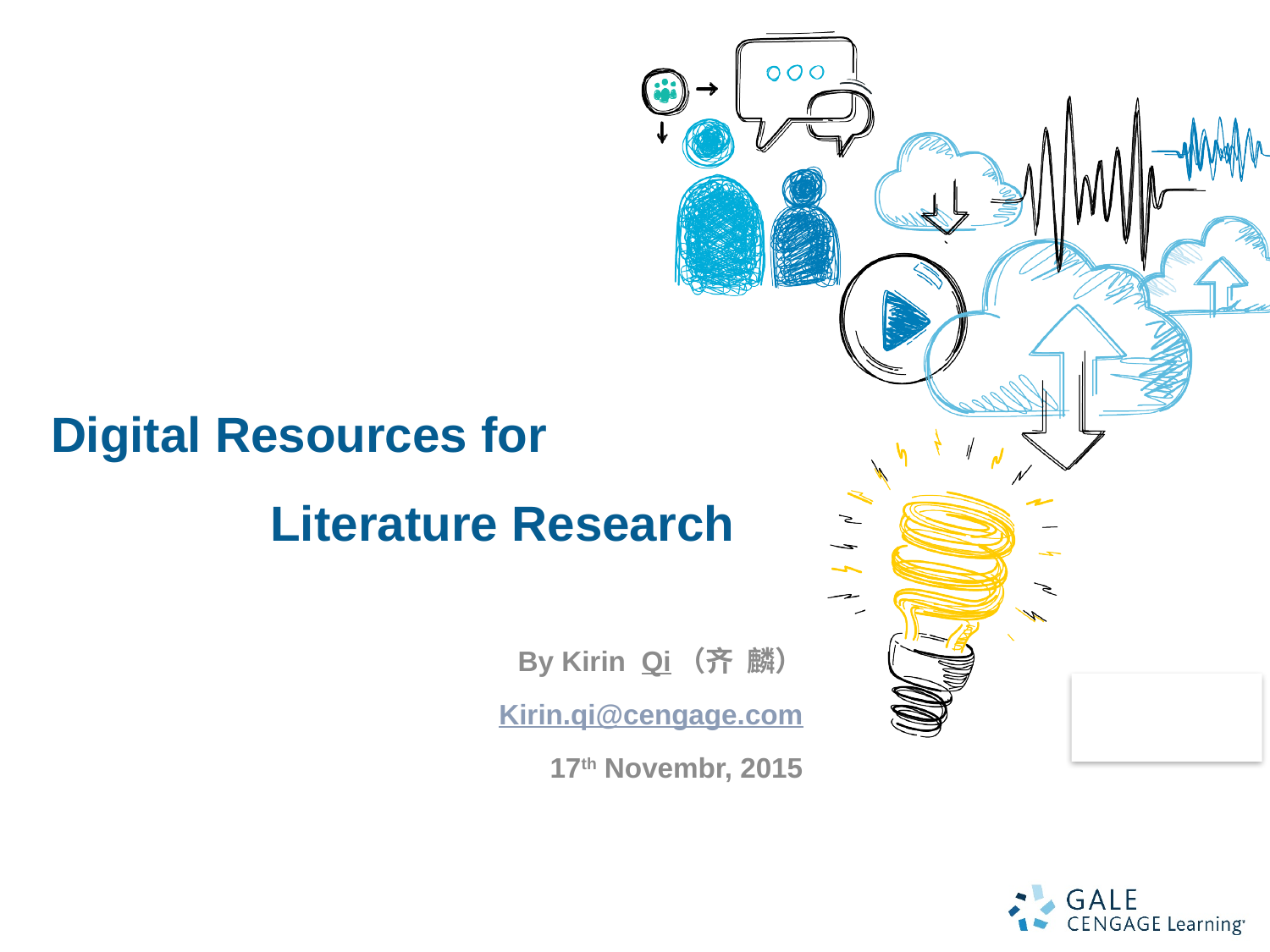

# Digital Resources for Literature Research

By Kirin  Qi（齐  麟）
Kirin.qi@cengage.com
17th Novembr, 2015